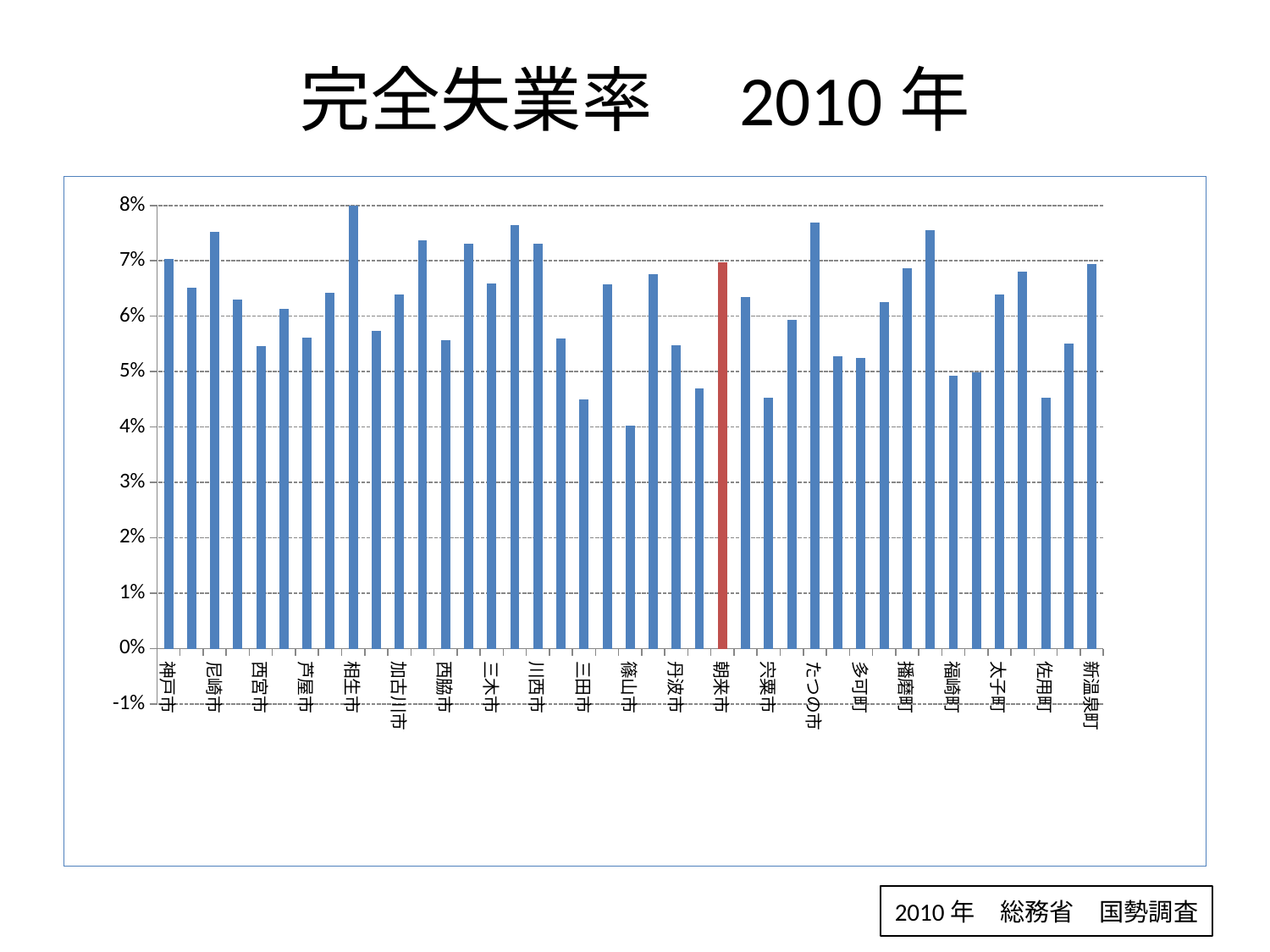

# 完全失業率　2010年

### Chart

| Category |  |
|---|---|
| 神戸市 | 0.07031825173193708 |
| 姫路市 | 0.0651741427543454 |
| 尼崎市 | 0.07519130631650442 |
| 明石市 | 0.06296091720658048 |
| 西宮市 | 0.0545499096450121 |
| 洲本市 | 0.06137107399379489 |
| 芦屋市 | 0.056182657773217036 |
| 伊丹市 | 0.06421768136617295 |
| 相生市 | 0.08160720471077243 |
| 豊岡市 | 0.05729602569612522 |
| 加古川市 | 0.0638686274972657 |
| 赤穂市 | 0.07374330186272009 |
| 西脇市 | 0.05569375345494749 |
| 宝塚市 | 0.073037423169688 |
| 三木市 | 0.06591892955529319 |
| 高砂市 | 0.07640206503993294 |
| 川西市 | 0.0730768672214235 |
| 小野市 | 0.05594900849858357 |
| 三田市 | 0.044993775564645205 |
| 加西市 | 0.06578676863615805 |
| 篠山市 | 0.04019335780145018 |
| 養父市 | 0.06765899864682003 |
| 丹波市 | 0.05469383030443338 |
| 南あわじ市 | 0.04702216556901069 |
| 朝来市 | 0.0697428890821016 |
| 淡路市 | 0.06343429091381776 |
| 宍粟市 | 0.0452282747831034 |
| 加東市 | 0.05934128336172629 |
| たつの市 | 0.07689137322583138 |
| 猪名川町 | 0.052727150447239225 |
| 多可町 | 0.052531536201831694 |
| 稲美町 | 0.06253664256400235 |
| 播磨町 | 0.06869850709285759 |
| 市川町 | 0.0754974935439769 |
| 福崎町 | 0.049333740209541246 |
| 神河町 | 0.0499046958932594 |
| 太子町 | 0.06393575297267011 |
| 上郡町 | 0.0680323722812342 |
| 佐用町 | 0.04524387552416685 |
| 香美町 | 0.05503645138104528 |
| 新温泉町 | 0.06937767961543459 |
2010年　総務省　国勢調査